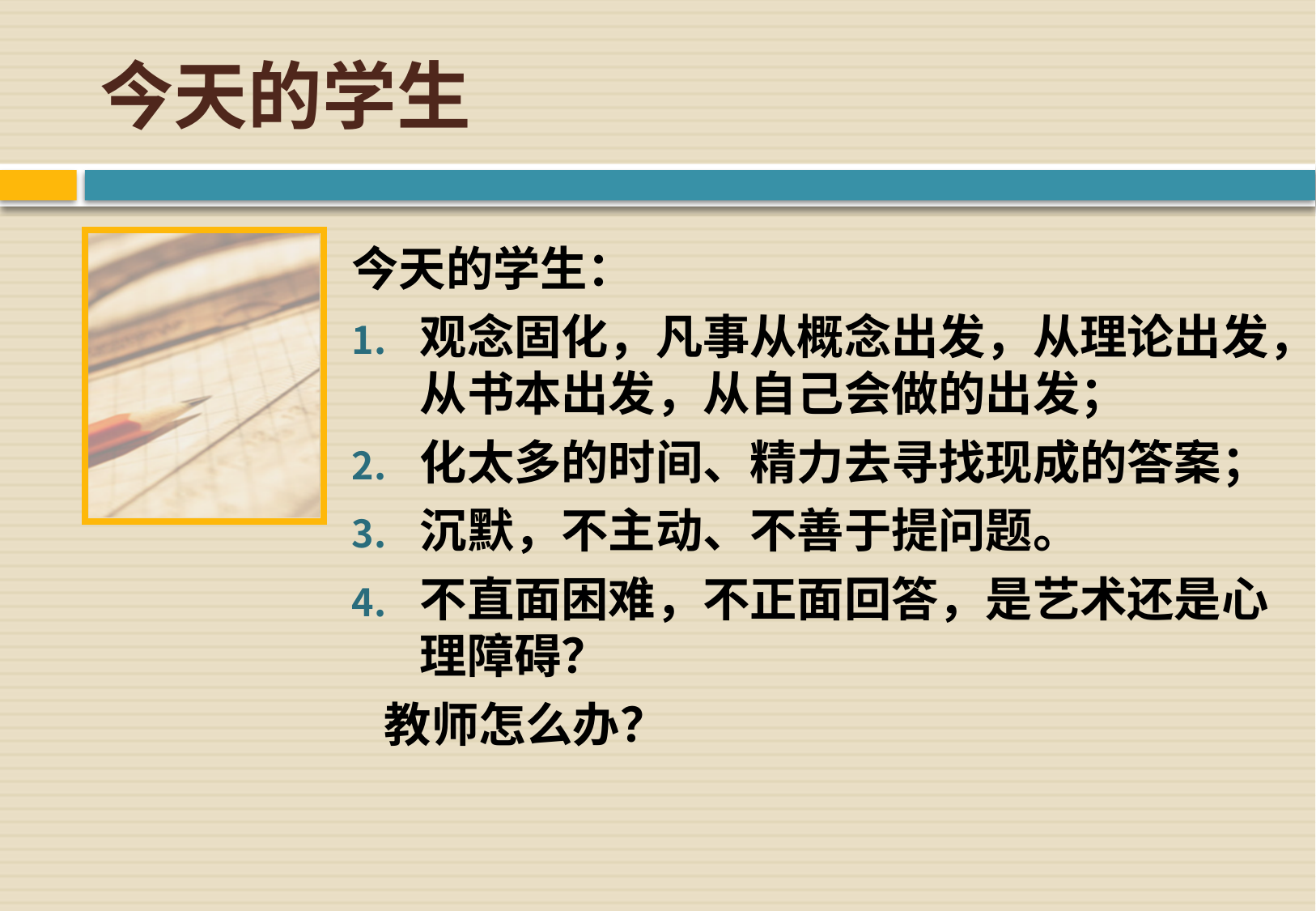

# 今天的学生
今天的学生：
观念固化，凡事从概念出发，从理论出发，从书本出发，从自己会做的出发；
化太多的时间、精力去寻找现成的答案；
沉默，不主动、不善于提问题。
不直面困难，不正面回答，是艺术还是心理障碍？
  教师怎么办？